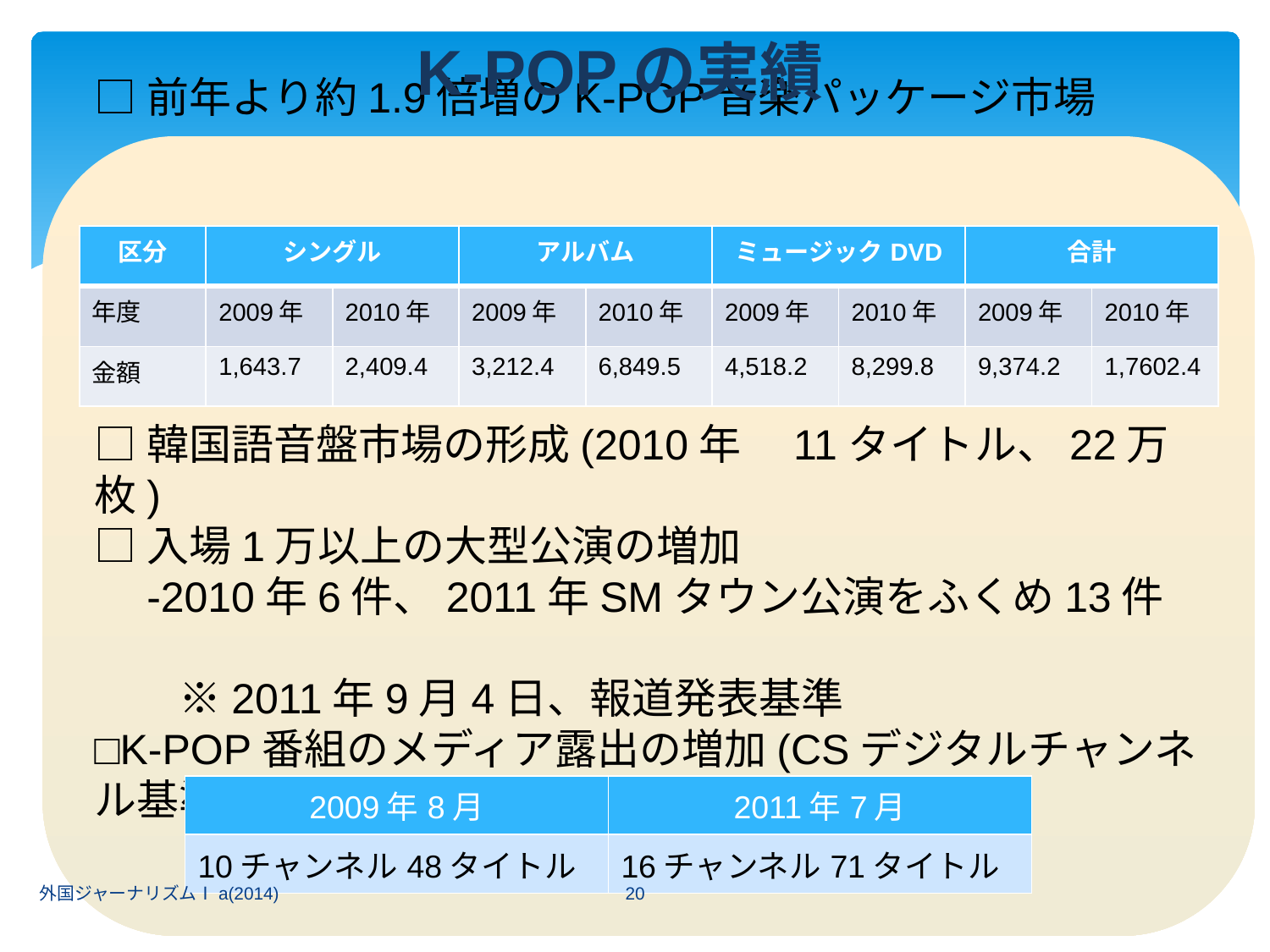

K-POPの実績

□前年より約1.9倍増のK-POP音楽パッケージ市場

※出所:オリコンエンターテインメントマーケット白書2009・2010

□韓国語音盤市場の形成(2010年　11タイトル、22万枚)
□入場1万以上の大型公演の増加
　-2010年6件、2011年SMタウン公演をふくめ13件
　　※2011年9月4日、報道発表基準
□K-POP番組のメディア露出の増加(CSデジタルチャンネル基準)

　　　※出所:skyperfectv.co.jp

| 区分 | シングル |  | アルバム |  | ミュージックDVD |  | 合計 |  |
| --- | --- | --- | --- | --- | --- | --- | --- | --- |
| 年度 | 2009年 | 2010年 | 2009年 | 2010年 | 2009年 | 2010年 | 2009年 | 2010年 |
| 金額 | 1,643.7 | 2,409.4 | 3,212.4 | 6,849.5 | 4,518.2 | 8,299.8 | 9,374.2 | 1,7602.4 |
| 2009年8月 | 2011年7月 |
| --- | --- |
| 10チャンネル48タイトル | 16チャンネル71タイトル |
20
外国ジャーナリズムⅠa(2014)